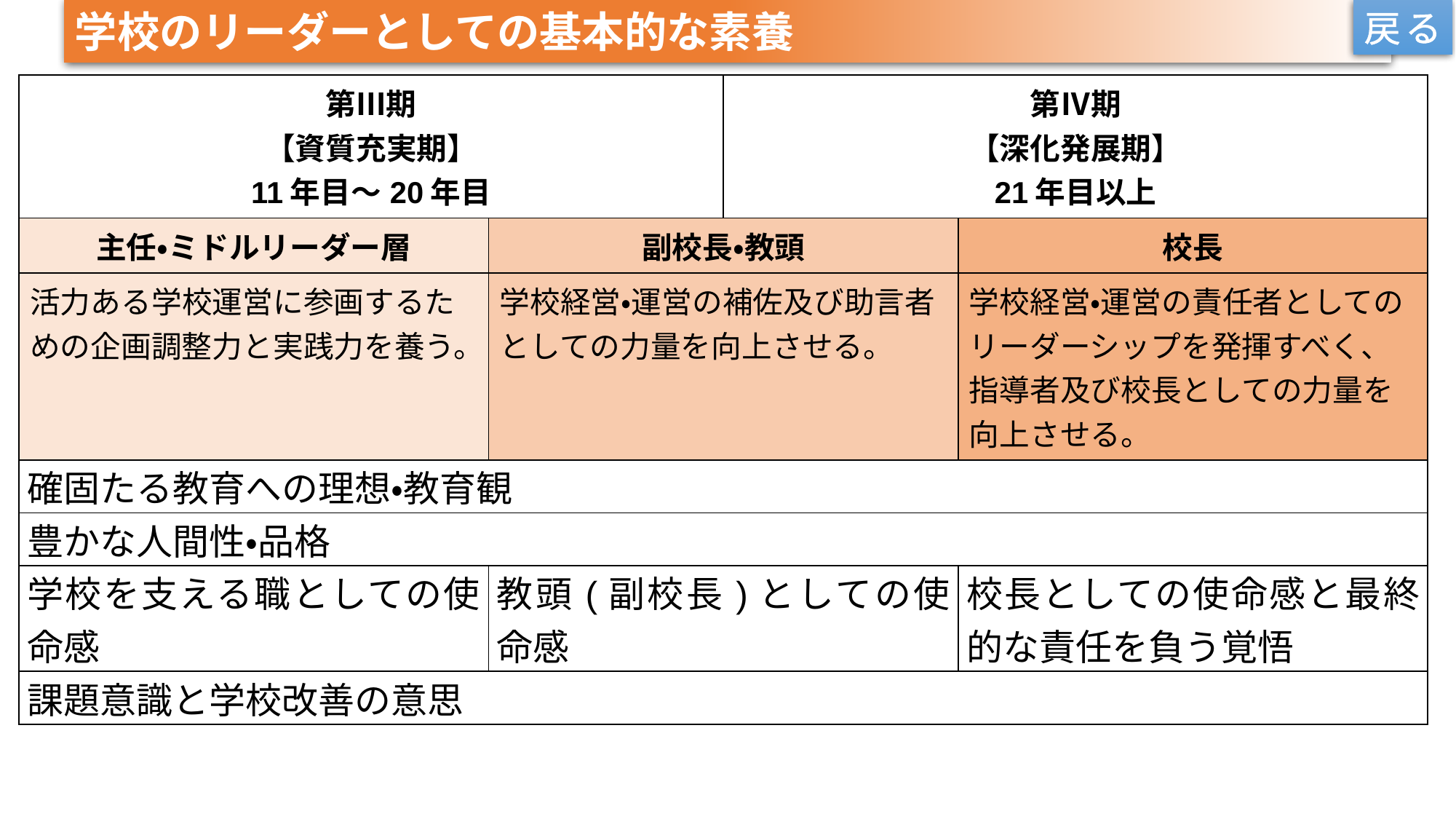

学校のリーダーとしての基本的な素養
戻る
| 第Ⅲ期 【資質充実期】 11年目～20年目 |  | 第Ⅳ期 【深化発展期】 21年目以上 |  |
| --- | --- | --- | --- |
| 主任・ミドルリーダー層 | 副校長・教頭 |  | 校長 |
| 活力ある学校運営に参画するための企画調整力と実践力を養う。 | 学校経営・運営の補佐及び助言者としての力量を向上させる。 |  | 学校経営・運営の責任者としてのリーダーシップを発揮すべく、指導者及び校長としての力量を向上させる。 |
| 確固たる教育への理想・教育観 |  |  |  |
| 豊かな人間性・品格 |  |  |  |
| 学校を支える職としての使命感 | 教頭(副校長)としての使命感 |  | 校長としての使命感と最終的な責任を負う覚悟 |
| 課題意識と学校改善の意思 |  |  |  |